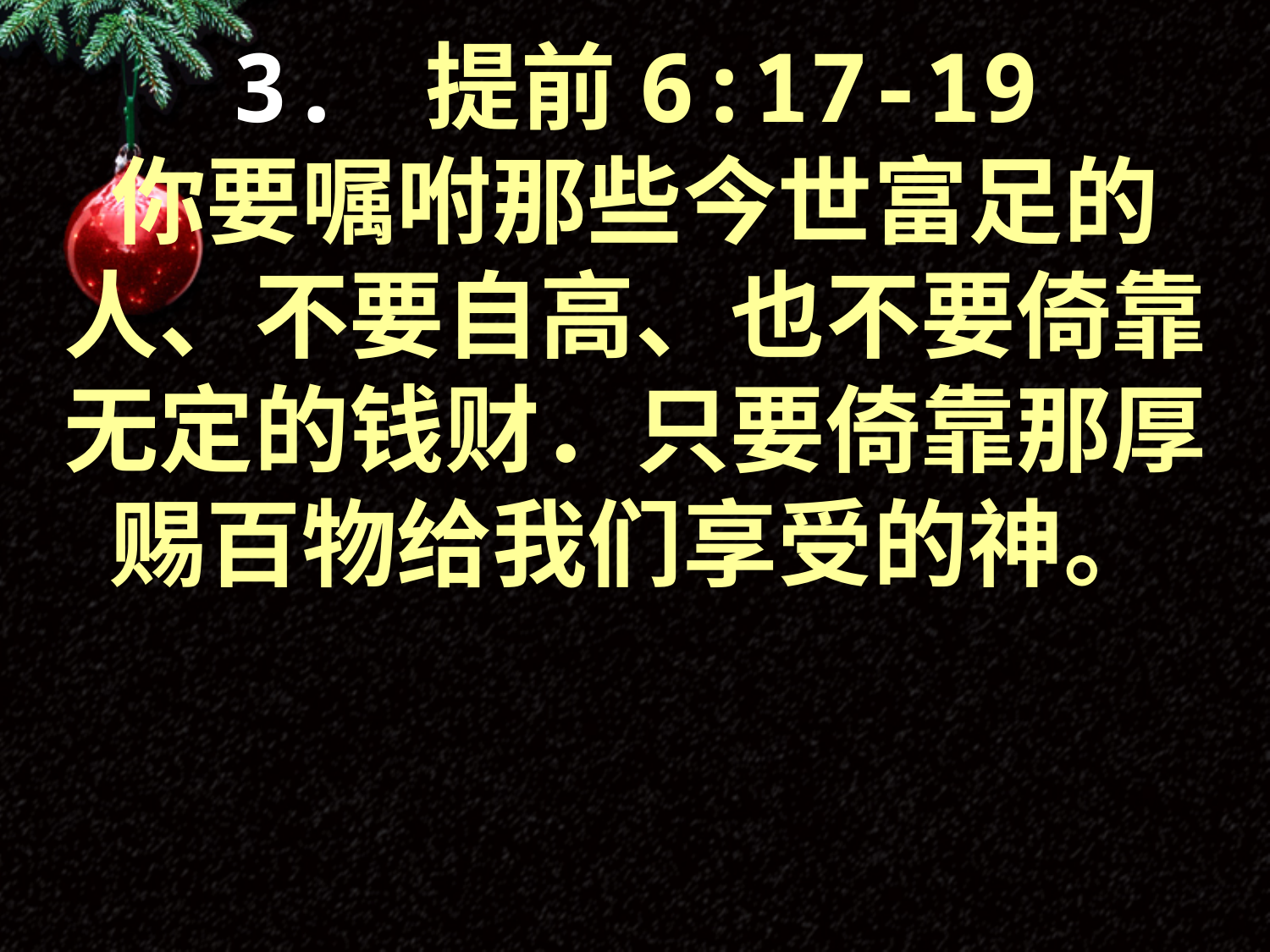

3. 提前6:17-19
你要嘱咐那些今世富足的人、不要自高、也不要倚靠无定的钱财．只要倚靠那厚赐百物给我们享受的神。